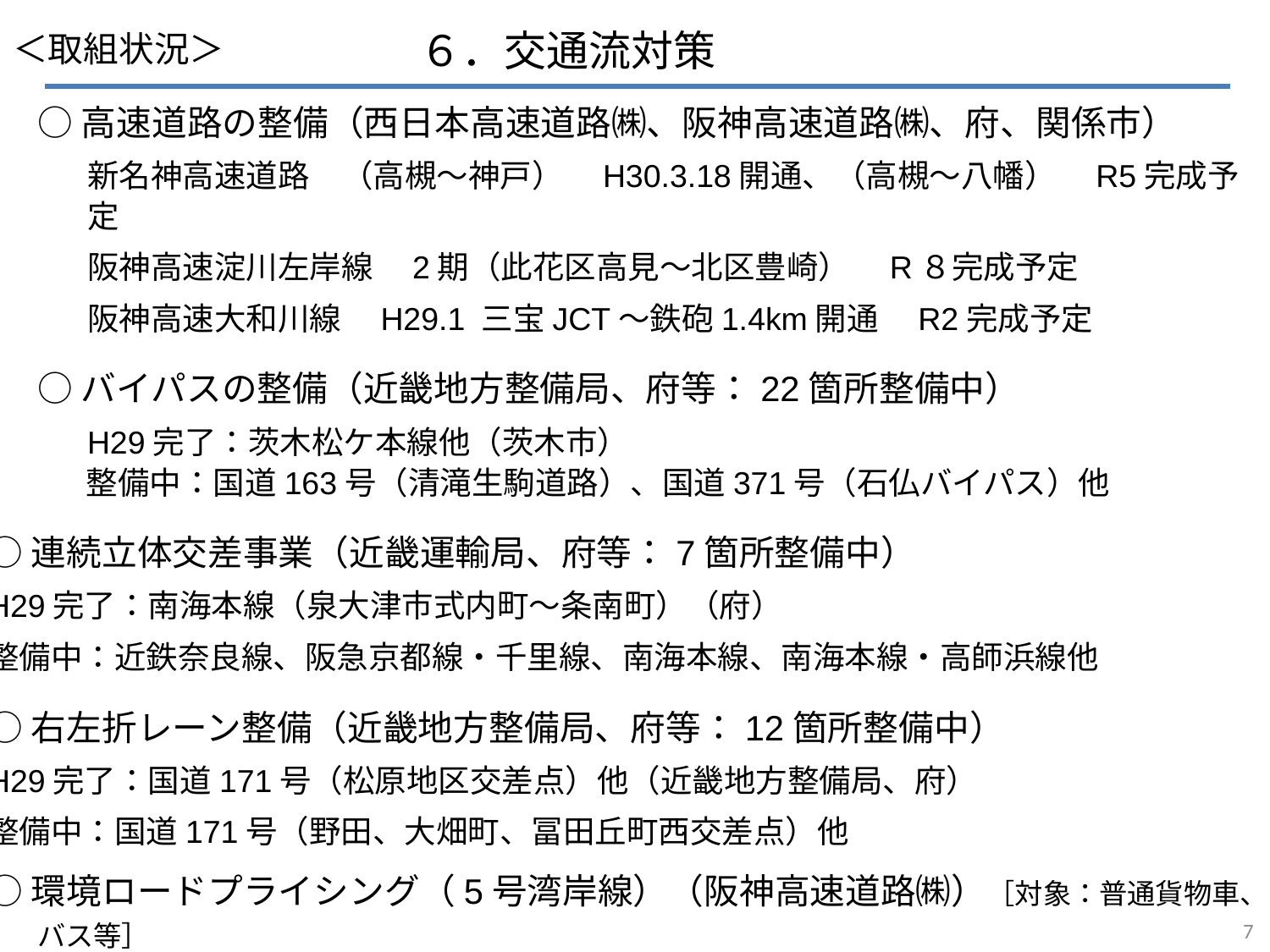

６．交通流対策
＜取組状況＞
○高速道路の整備（西日本高速道路㈱、阪神高速道路㈱、府、関係市）
新名神高速道路　（高槻～神戸）　H30.3.18開通、（高槻～八幡）　R5完成予定
阪神高速淀川左岸線　2期（此花区高見～北区豊崎）　R８完成予定
阪神高速大和川線　H29.1 三宝JCT～鉄砲1.4km開通　R2完成予定
○バイパスの整備（近畿地方整備局、府等：22箇所整備中）
H29完了：茨木松ケ本線他（茨木市）
整備中：国道163号（清滝生駒道路）、国道371号（石仏バイパス）他
○連続立体交差事業（近畿運輸局、府等：7箇所整備中）
H29完了：南海本線（泉大津市式内町～条南町）（府）
整備中：近鉄奈良線、阪急京都線・千里線、南海本線、南海本線・高師浜線他
○右左折レーン整備（近畿地方整備局、府等：12箇所整備中）
H29完了：国道171号（松原地区交差点）他（近畿地方整備局、府）
整備中：国道171号（野田、大畑町、冨田丘町西交差点）他
○環境ロードプライシング（5号湾岸線）（阪神高速道路㈱）［対象：普通貨物車、バス等］
　　　5号湾岸線「六甲アイランド北」〜「天保山」の区間。対象車両で原則３割引
7